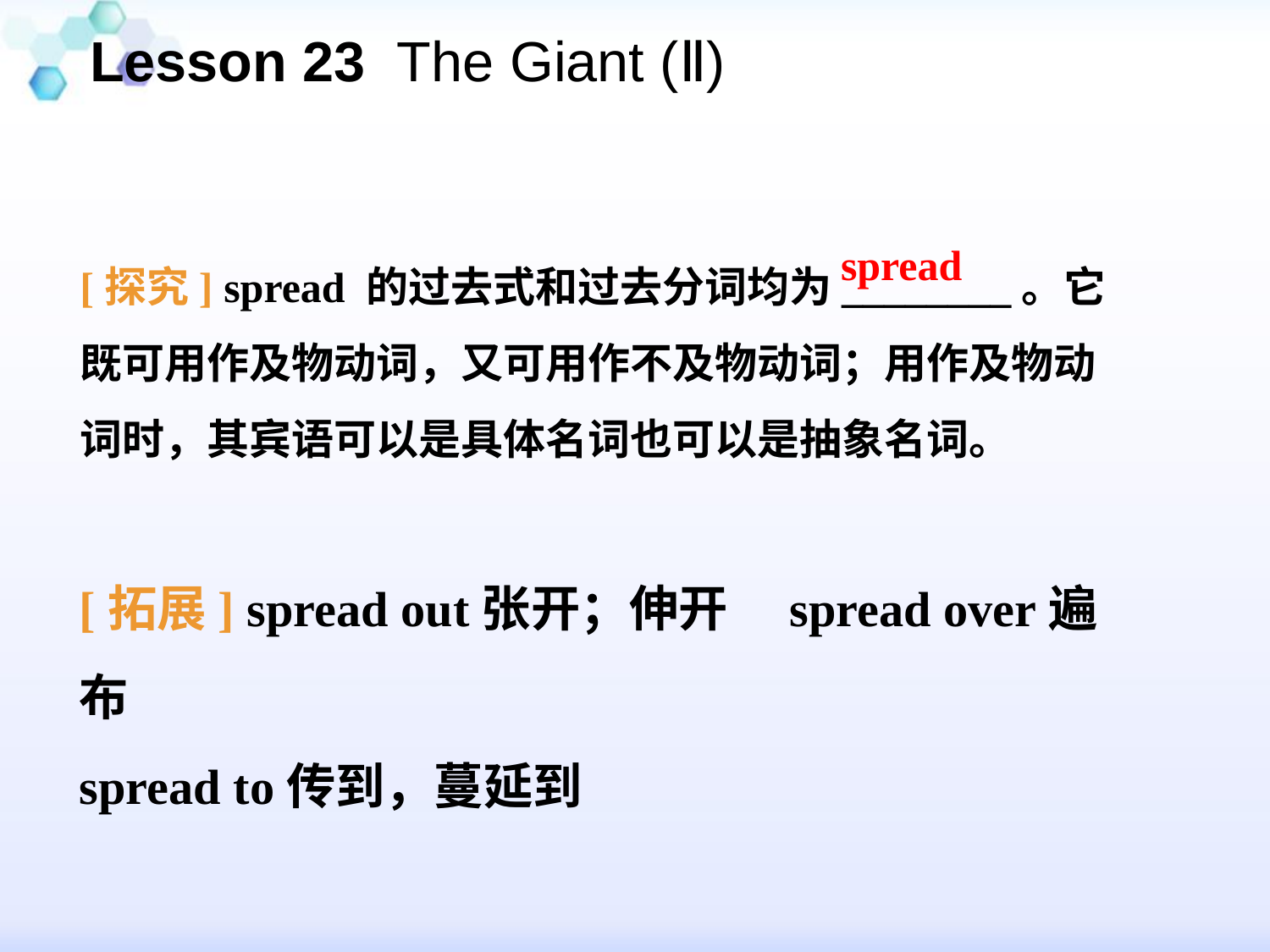

Lesson 23  The Giant (Ⅱ)
#
[探究] spread 的过去式和过去分词均为________。它既可用作及物动词，又可用作不及物动词；用作及物动词时，其宾语可以是具体名词也可以是抽象名词。

spread
[拓展] spread out张开；伸开　spread over遍布
spread to传到，蔓延到